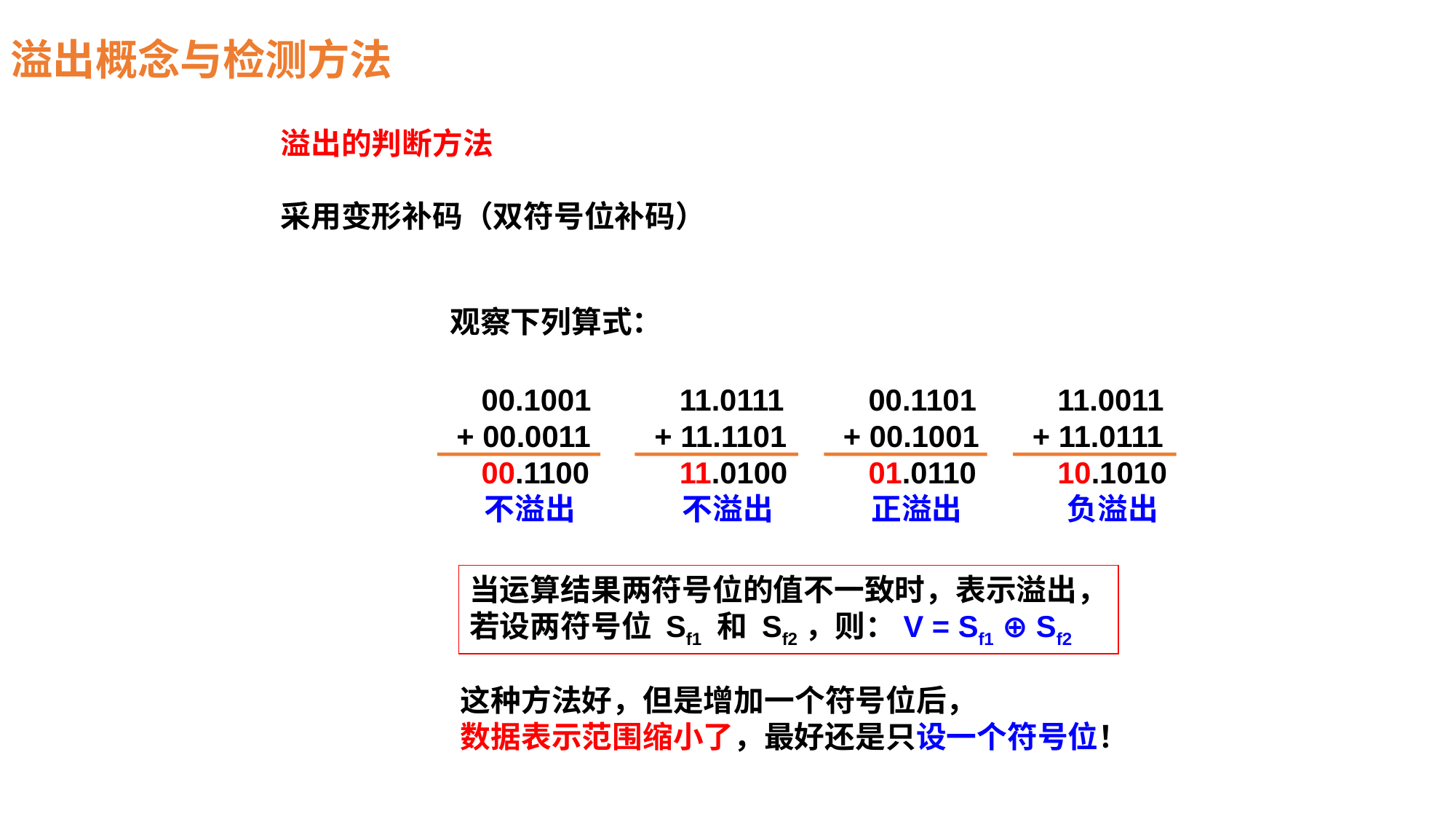

溢出概念与检测方法
溢出的判断方法

采用变形补码（双符号位补码）
观察下列算式：
   00.1001
+ 00.0011
   00.1100
   不溢出
   11.0111
+ 11.1101
   11.0100
   不溢出
   00.1101
+ 00.1001
   01.0110
   正溢出
   11.0011
+ 11.0111
   10.1010
    负溢出

当运算结果两符号位的值不一致时，表示溢出，
若设两符号位 Sf1 和 Sf2，则：V = Sf1 ⊕ Sf2
这种方法好，但是增加一个符号位后，
数据表示范围缩小了，最好还是只设一个符号位！